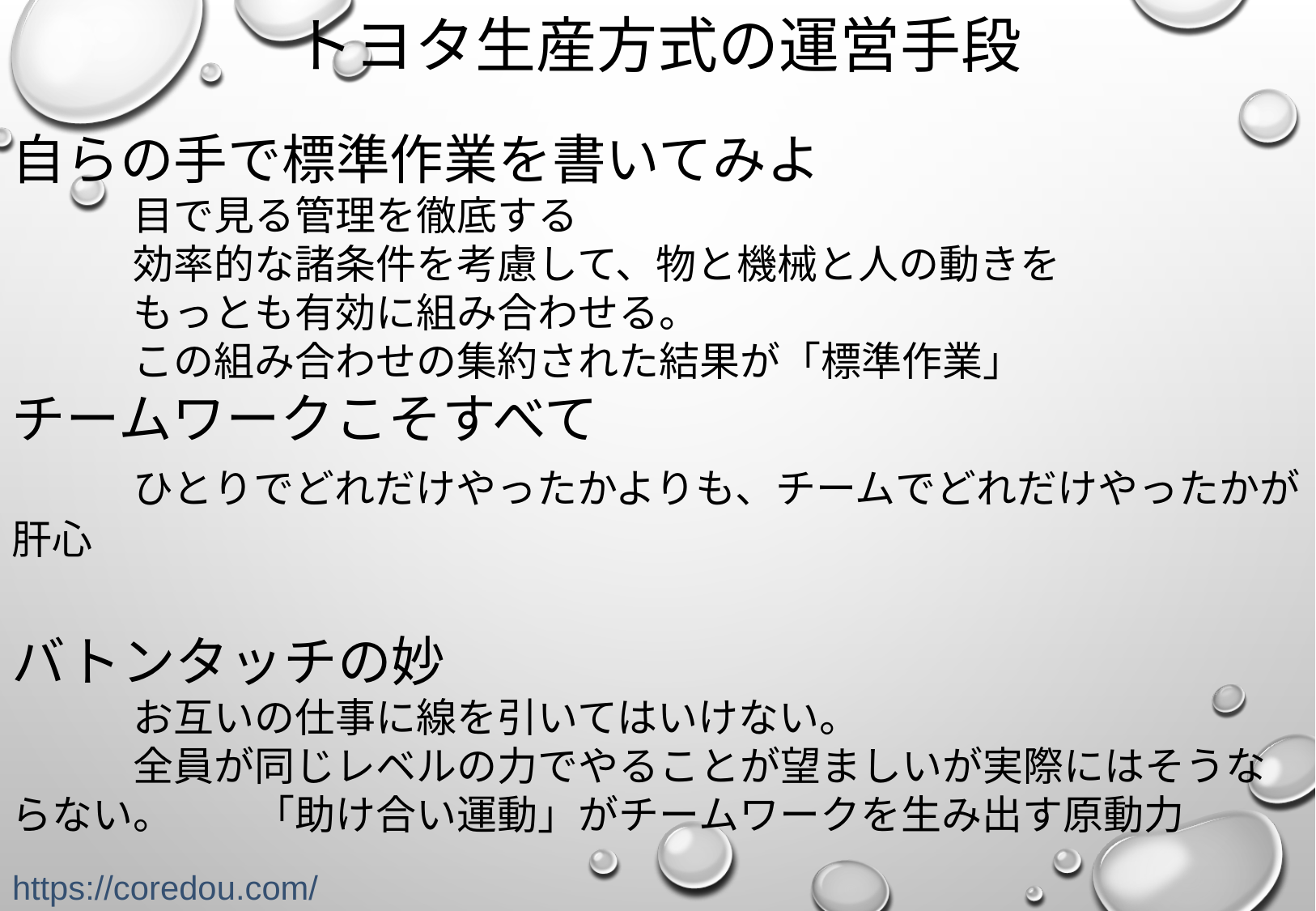

# トヨタ生産方式の運営手段
自らの手で標準作業を書いてみよ
	目で見る管理を徹底する
	効率的な諸条件を考慮して、物と機械と人の動きを
	もっとも有効に組み合わせる。
	この組み合わせの集約された結果が「標準作業」
チームワークこそすべて
	ひとりでどれだけやったかよりも、チームでどれだけやったかが肝心

バトンタッチの妙
	お互いの仕事に線を引いてはいけない。
	全員が同じレベルの力でやることが望ましいが実際にはそうならない。	「助け合い運動」がチームワークを生み出す原動力
https://coredou.com/